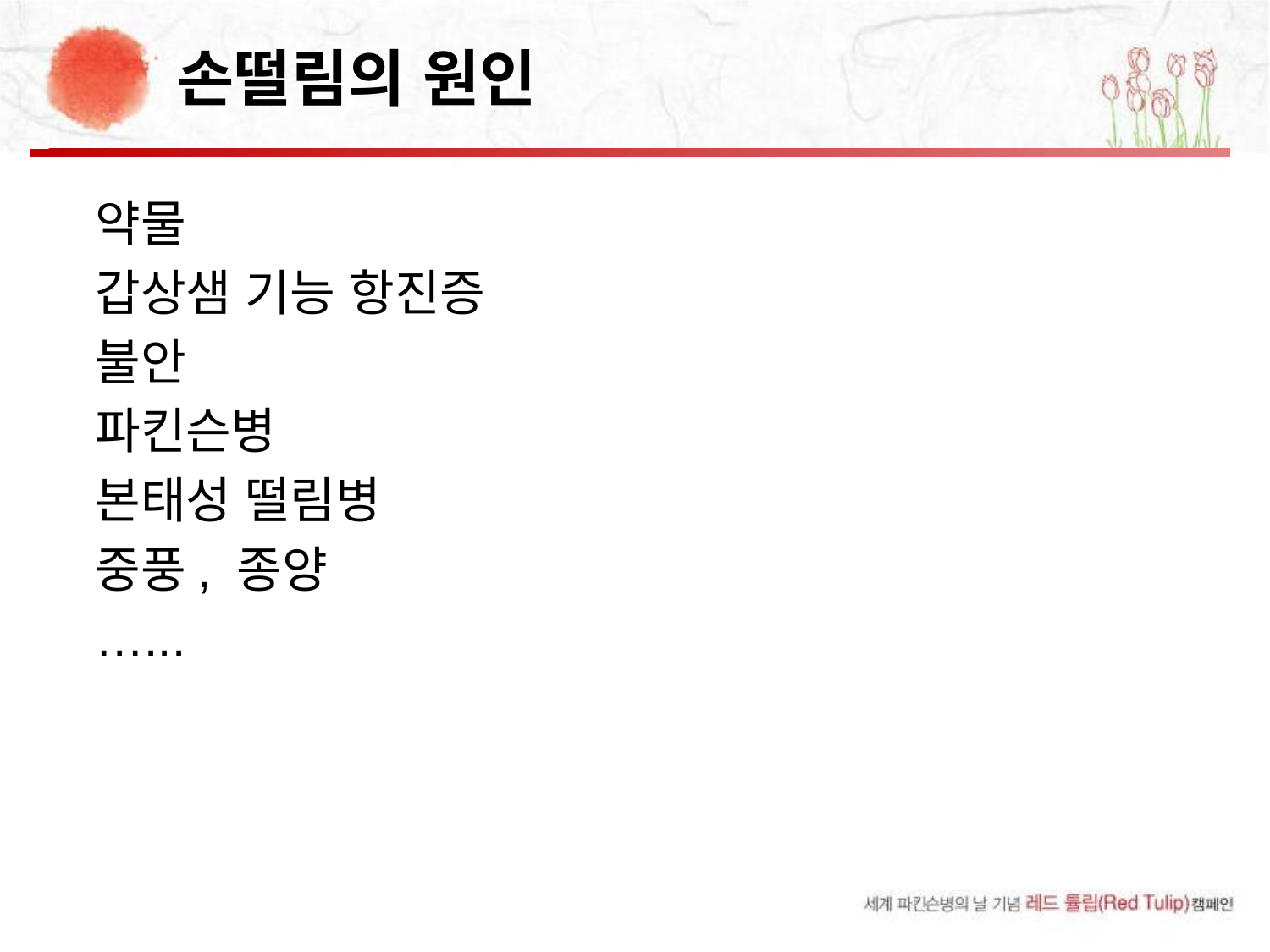

# 손떨림의 원인
약물
갑상샘 기능 항진증
불안
파킨슨병
본태성 떨림병
중풍, 종양
…...